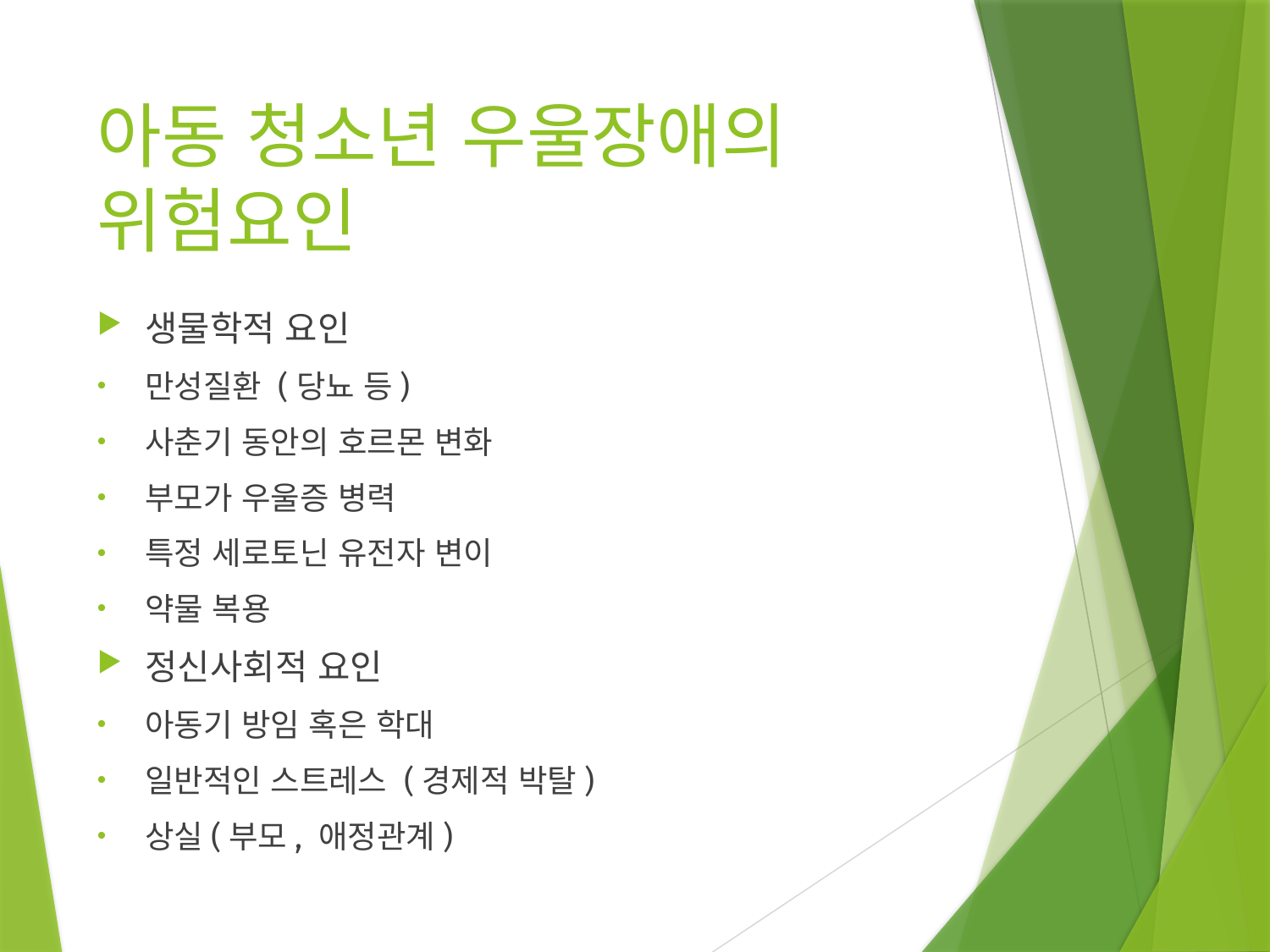

# 아동 청소년 우울장애의 위험요인
생물학적 요인
만성질환 (당뇨 등)
사춘기 동안의 호르몬 변화
부모가 우울증 병력
특정 세로토닌 유전자 변이
약물 복용
정신사회적 요인
아동기 방임 혹은 학대
일반적인 스트레스 (경제적 박탈)
상실(부모, 애정관계)